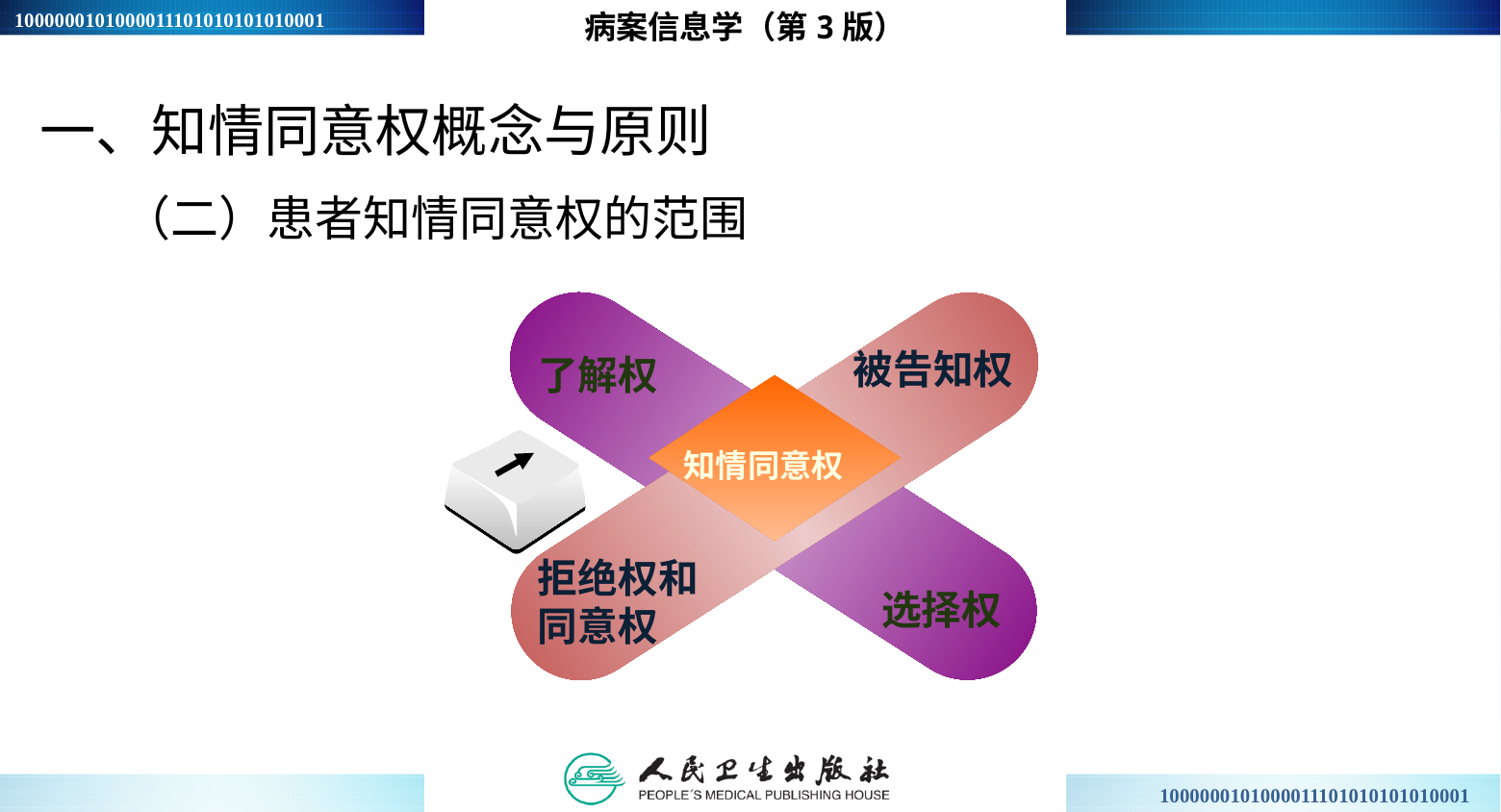

病案信息学（第3版）
一、知情同意权概念与原则
（二）患者知情同意权的范围
被告知权
了解权

知情同意权
拒绝权和同意权
选择权